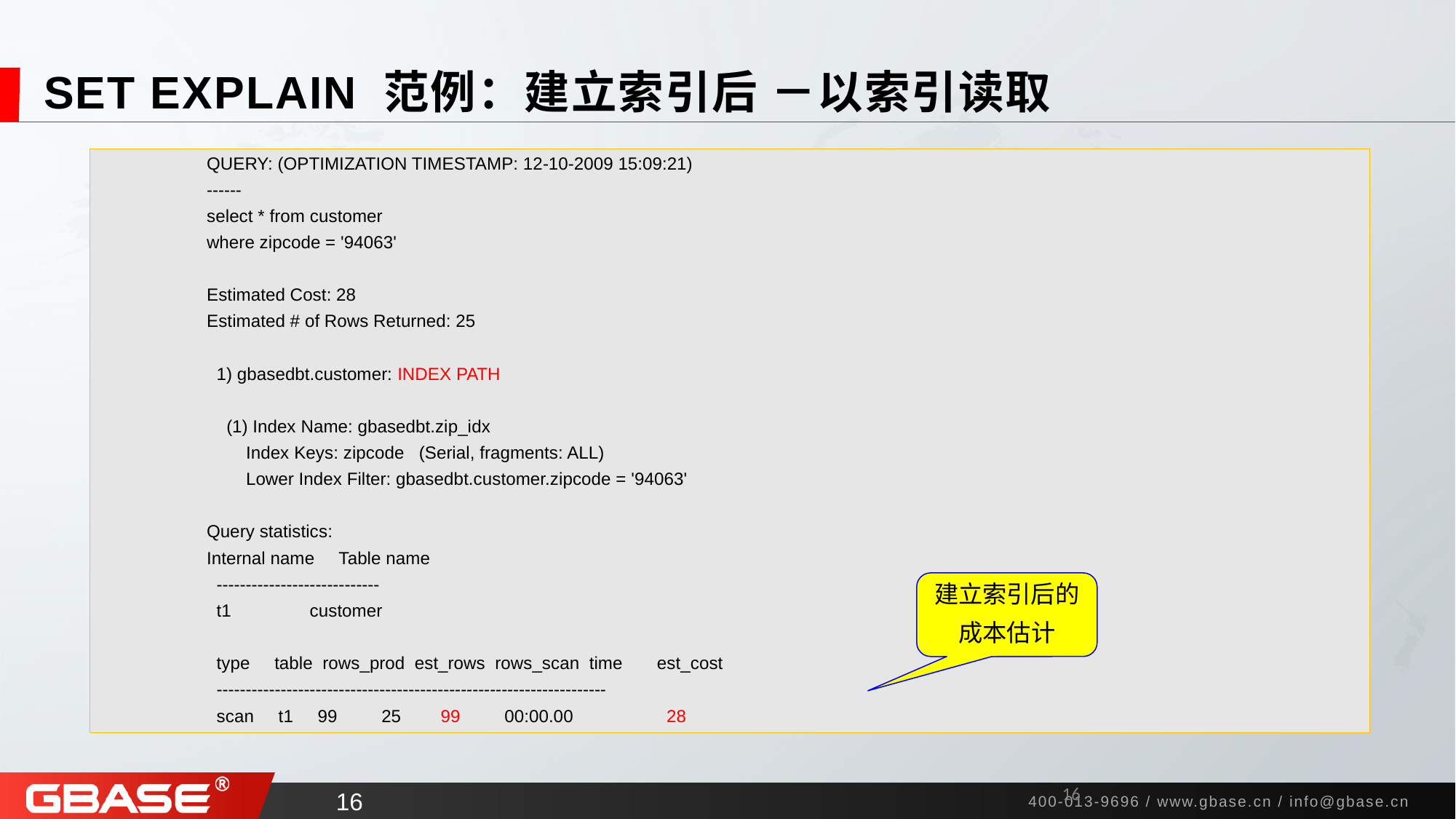

# SET EXPLAIN 范例：建立索引后 －以索引读取
QUERY: (OPTIMIZATION TIMESTAMP: 12-10-2009 15:09:21)
------
select * from customer
where zipcode = '94063'

Estimated Cost: 28
Estimated # of Rows Returned: 25

  1) gbasedbt.customer: INDEX PATH

    (1) Index Name: gbasedbt.zip_idx
        Index Keys: zipcode   (Serial, fragments: ALL)
        Lower Index Filter: gbasedbt.customer.zipcode = '94063'

Query statistics:
Internal name     Table name
  ----------------------------
  t1                customer

  type     table  rows_prod  est_rows  rows_scan  time       est_cost
  -------------------------------------------------------------------
  scan     t1     99         25        99         00:00.00                   28
建立索引后的
成本估计
16